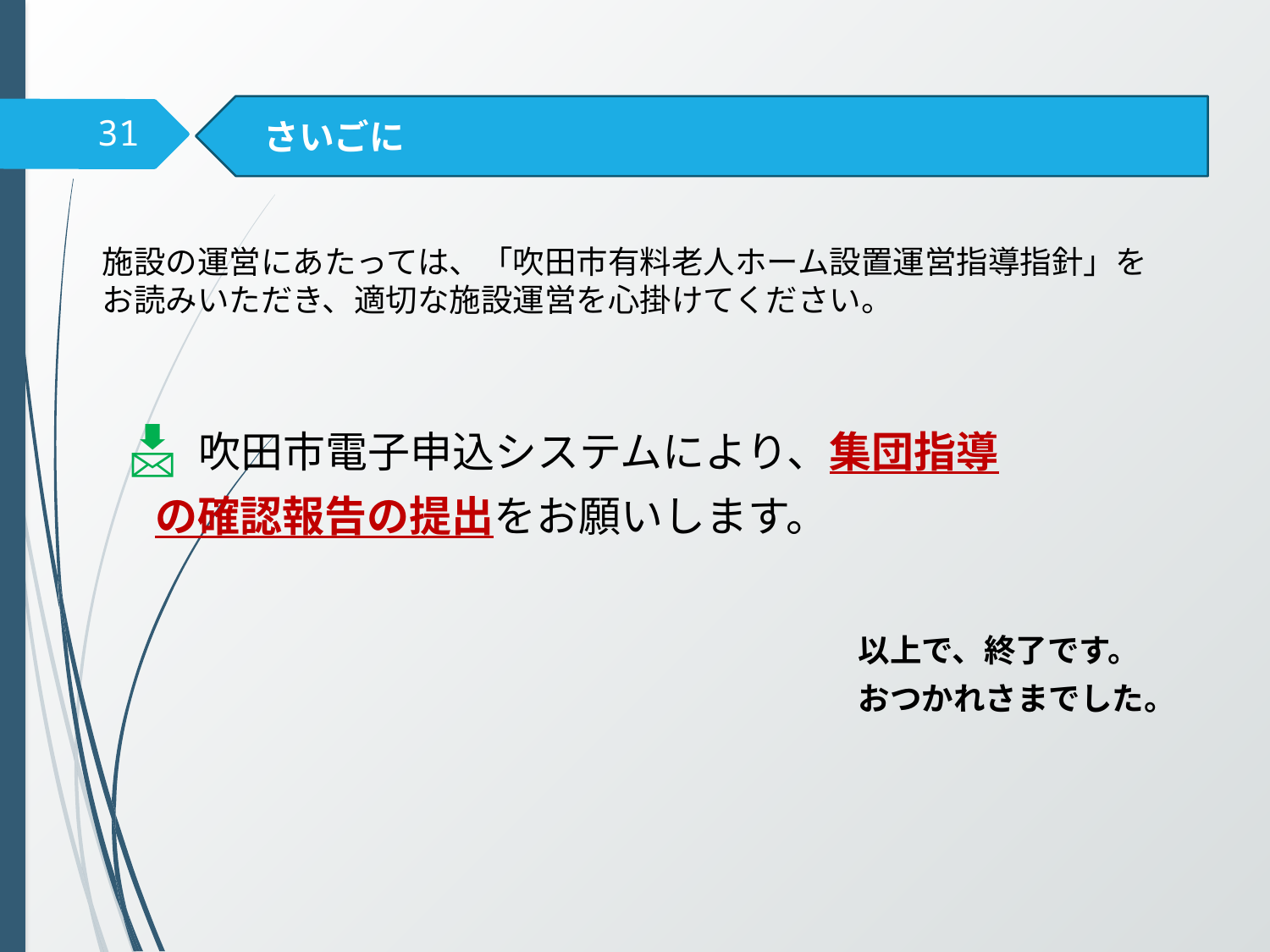

さいごに
31
施設の運営にあたっては、「吹田市有料老人ホーム設置運営指導指針」をお読みいただき、適切な施設運営を心掛けてください。
　📩  吹田市電子申込システムにより、集団指導
      の確認報告の提出をお願いします。
以上で、終了です。
おつかれさまでした。